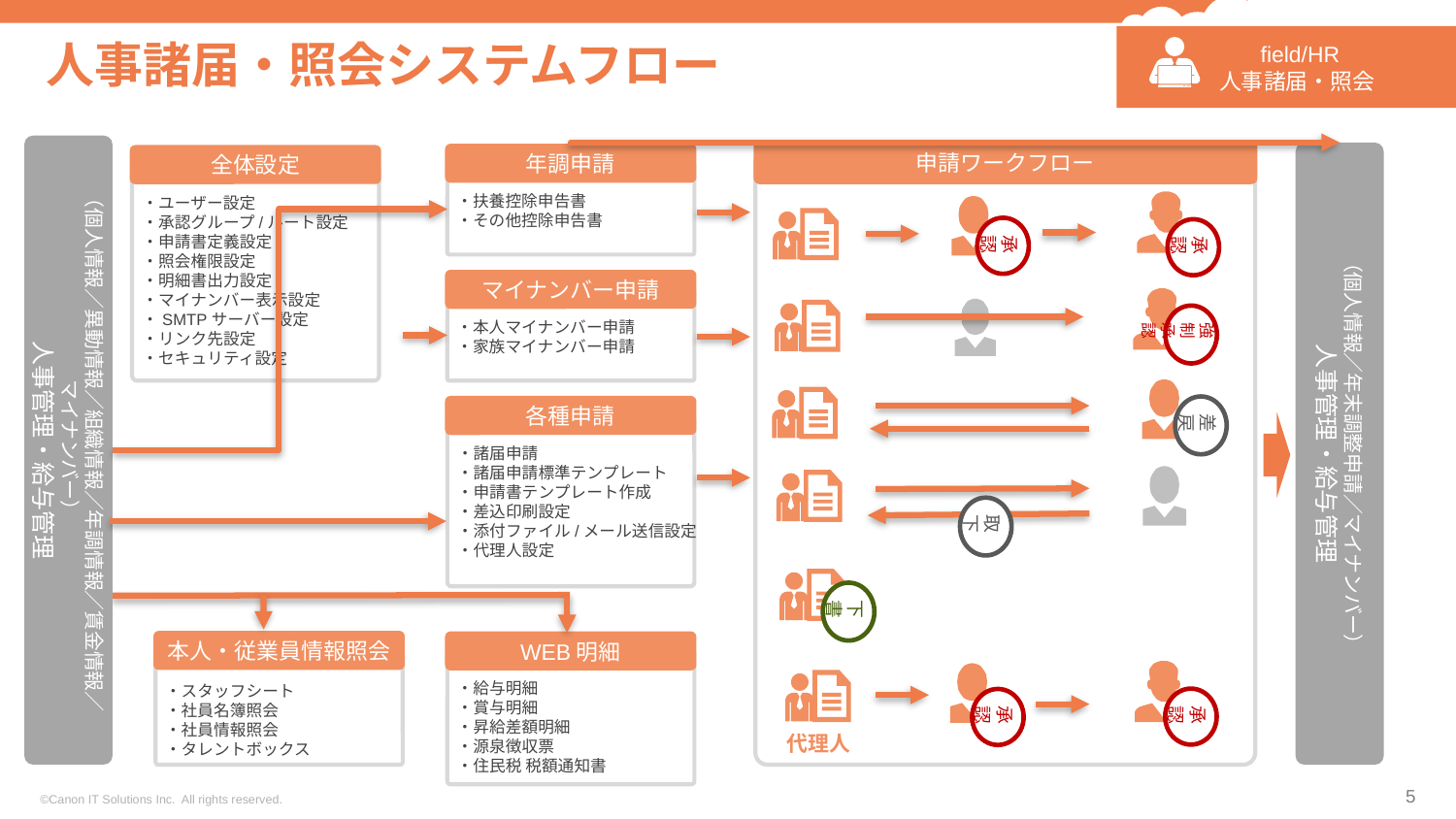

field/HR
　人事諸届・照会
# 人事諸届・照会システムフロー

（個人情報／異動情報／組織情報／年調情報／賃金情報／
マイナンバー）
人事管理・給与管理
申請ワークフロー
（個人情報／年末調整申請／マイナンバー）
人事管理・給与管理
年調申請
全体設定

・扶養控除申告書
・その他控除申告書

・ユーザー設定
・承認グループ/ルート設定
・申請書定義設定
・照会権限設定
・明細書出力設定
・マイナンバー表示設定
・SMTPサーバー設定
・リンク先設定
・セキュリティ設定

承認

承認
マイナンバー申請

・本人マイナンバー申請
・家族マイナンバー申請

強制承認

差戻
各種申請

・諸届申請
・諸届申請標準テンプレート
・申請書テンプレート作成
・差込印刷設定
・添付ファイル/メール送信設定
・代理人設定

取下

下書
本人・従業員情報照会
WEB明細

・給与明細
・賞与明細
・昇給差額明細
・源泉徴収票
・住民税 税額通知書

・スタッフシート
・社員名簿照会
・社員情報照会
・タレントボックス

承認

承認
代理人
©Canon IT Solutions Inc.  All rights reserved.
5